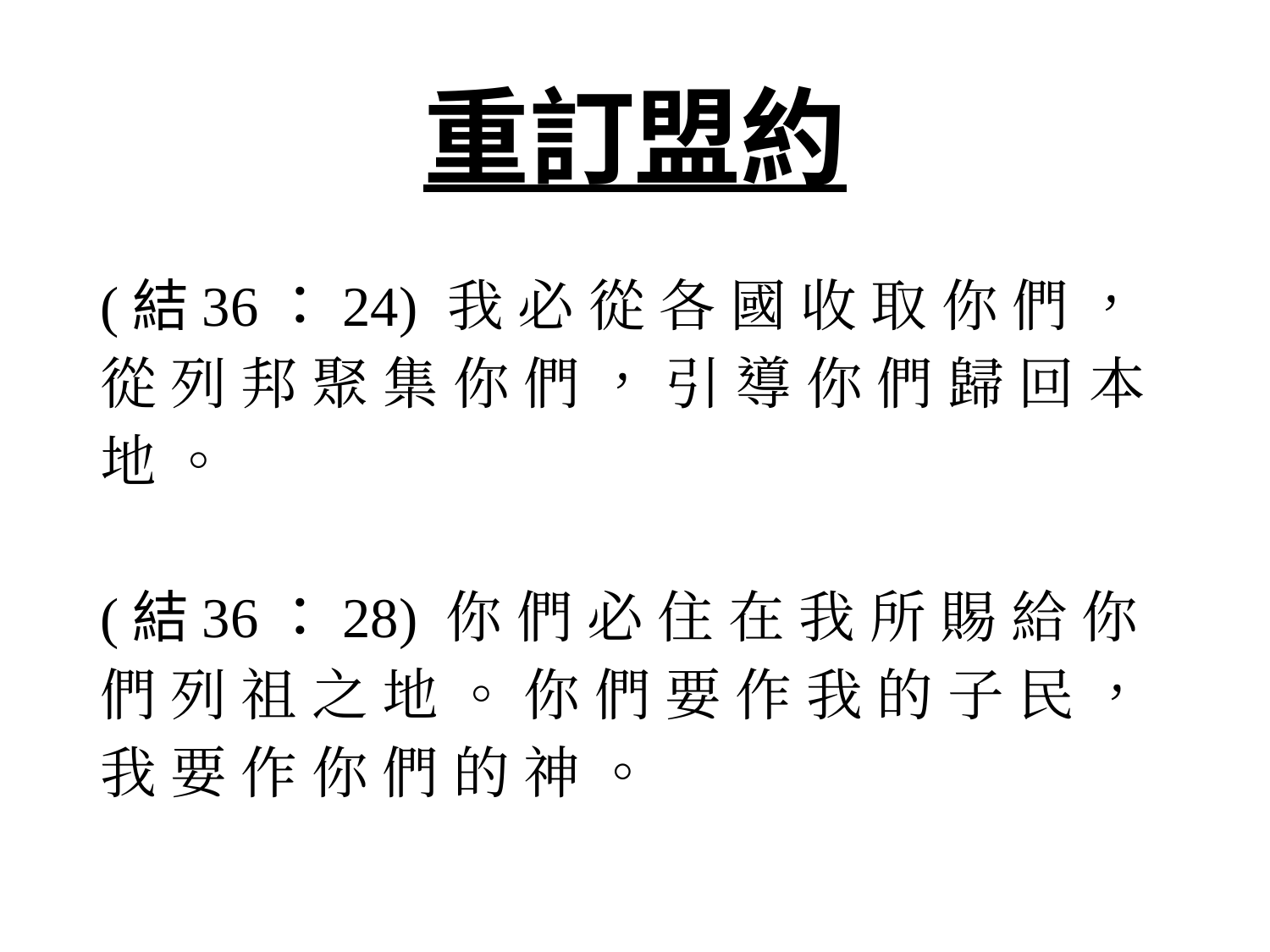

# 重訂盟約
(結36：24) 我 必 從 各 國 收 取 你 們 ， 從 列 邦 聚 集 你 們 ， 引 導 你 們 歸 回 本 地 。

(結36：28) 你 們 必 住 在 我 所 賜 給 你 們 列 祖 之 地 。 你 們 要 作 我 的 子 民 ， 我 要 作 你 們 的 神 。